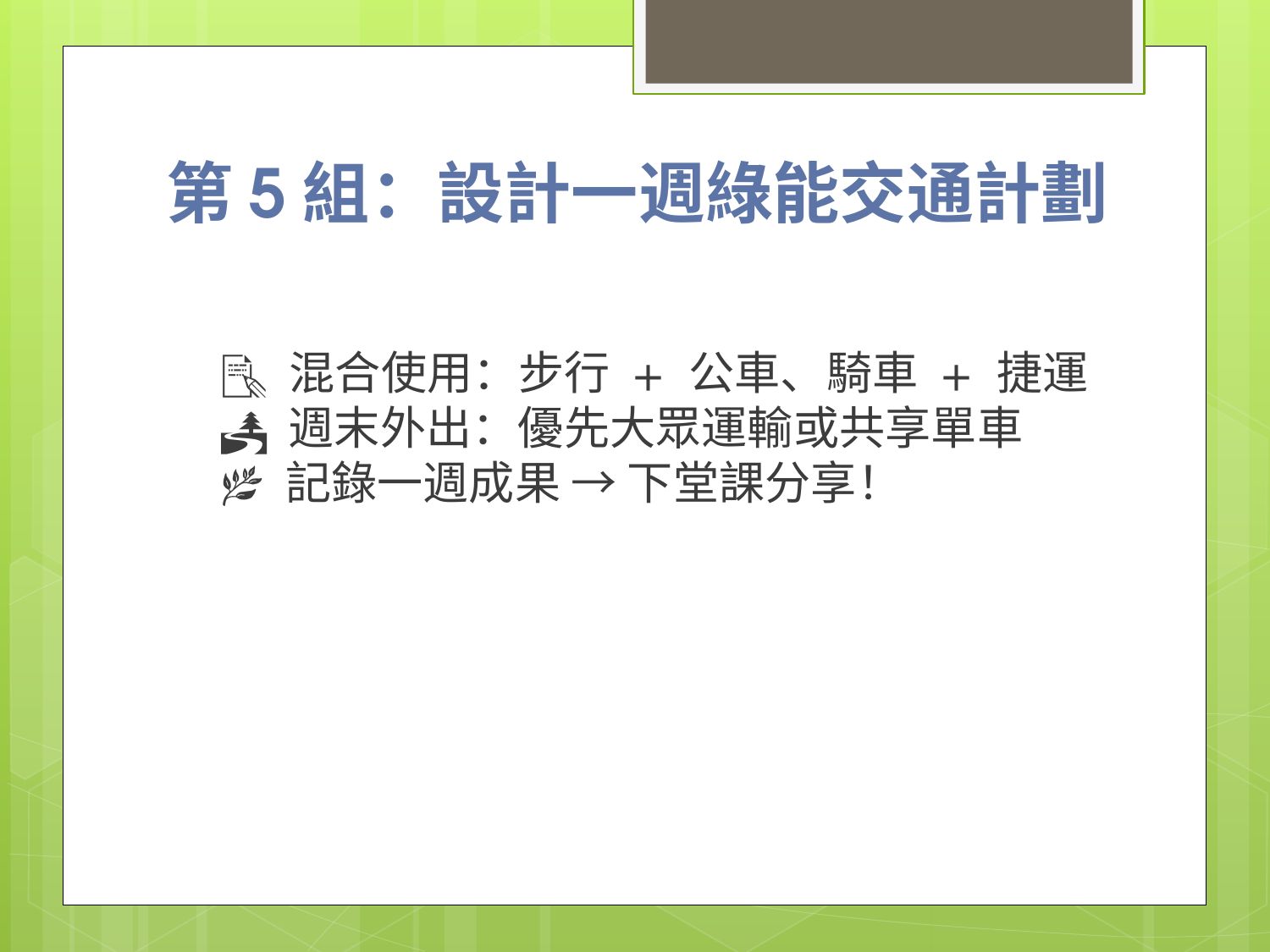

第5組：設計一週綠能交通計劃

📝 混合使用：步行 + 公車、騎車 + 捷運
🏞️ 週末外出：優先大眾運輸或共享單車
🌿 記錄一週成果 → 下堂課分享！